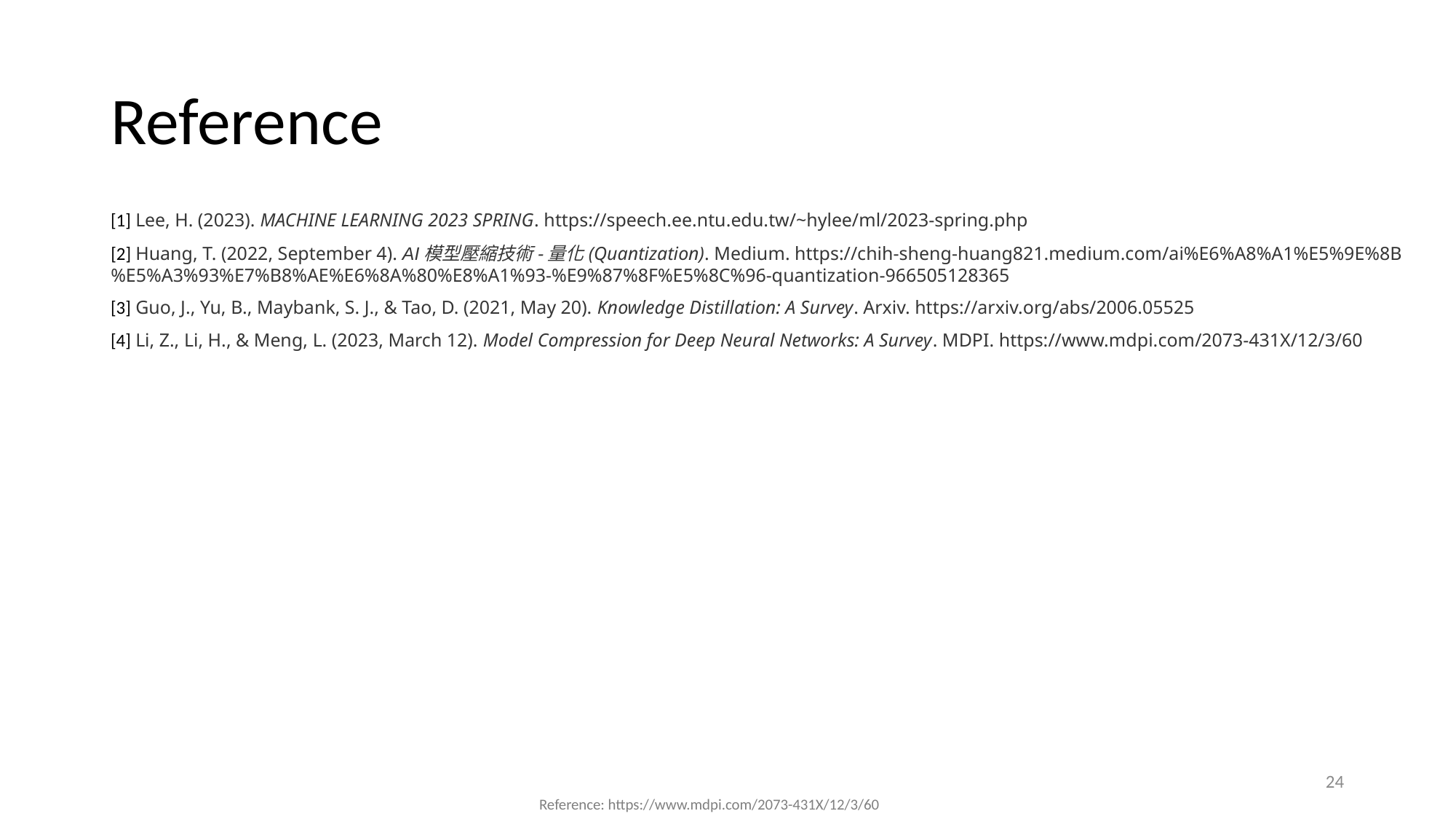

# Reference

[1] Lee, H. (2023). MACHINE LEARNING 2023 SPRING. https://speech.ee.ntu.edu.tw/~hylee/ml/2023-spring.php
[2] Huang, T. (2022, September 4). AI模型壓縮技術-量化(Quantization). Medium. https://chih-sheng-huang821.medium.com/ai%E6%A8%A1%E5%9E%8B%E5%A3%93%E7%B8%AE%E6%8A%80%E8%A1%93-%E9%87%8F%E5%8C%96-quantization-966505128365
[3] Guo, J., Yu, B., Maybank, S. J., & Tao, D. (2021, May 20). Knowledge Distillation: A Survey. Arxiv. https://arxiv.org/abs/2006.05525
[4] Li, Z., Li, H., & Meng, L. (2023, March 12). Model Compression for Deep Neural Networks: A Survey. MDPI. https://www.mdpi.com/2073-431X/12/3/60

24
Reference: https://www.mdpi.com/2073-431X/12/3/60